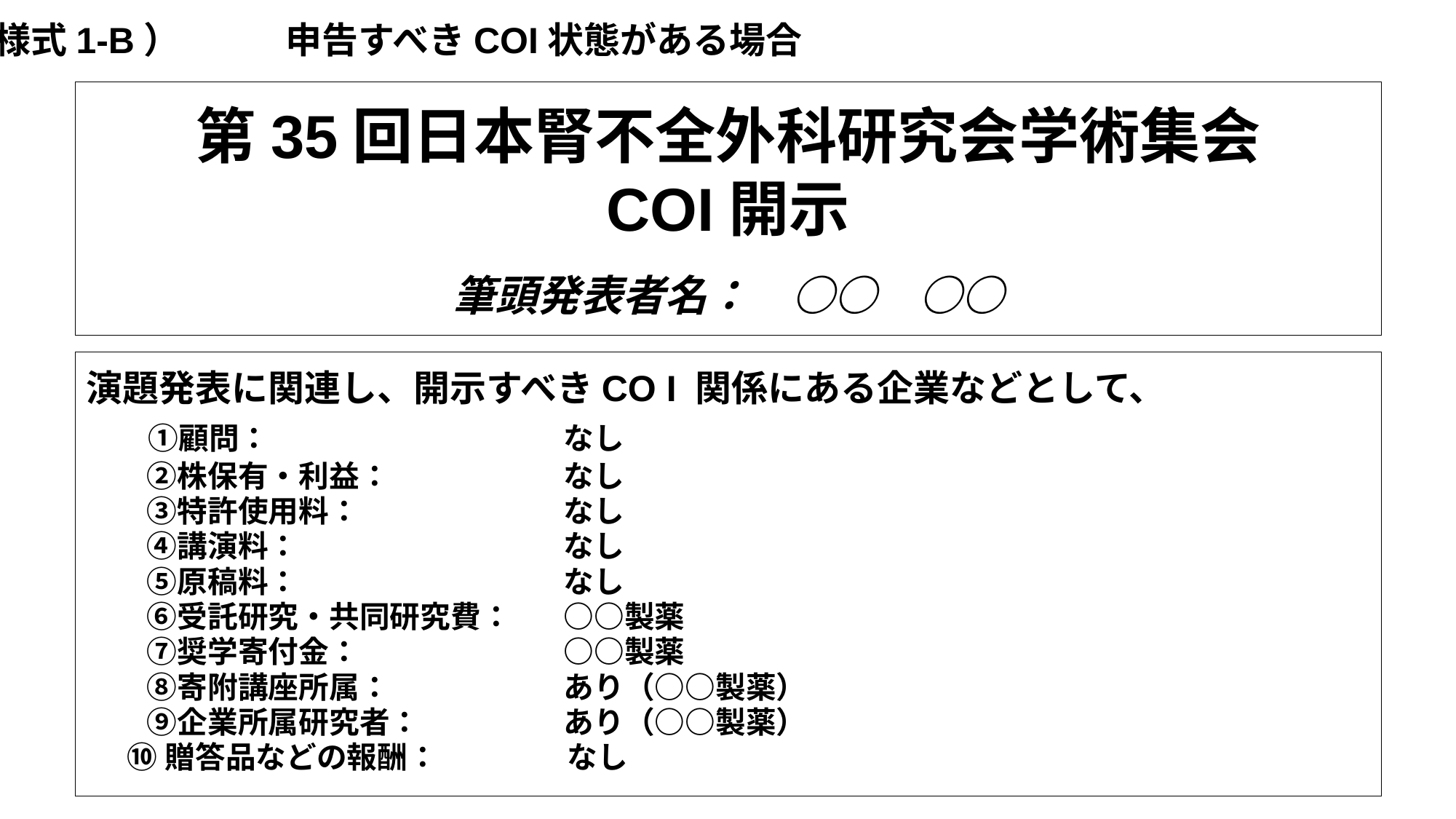

（様式1-B）　	申告すべきCOI状態がある場合
第35回日本腎不全外科研究会学術集会
COI開示
　
筆頭発表者名：　○○　○○
演題発表に関連し、開示すべきCO I 関係にある企業などとして、
 　①顧問：			なし
　　②株保有・利益：		なし
　　③特許使用料：		なし
　　④講演料：			なし
　　⑤原稿料：			なし
　　⑥受託研究・共同研究費： 	○○製薬
　　⑦奨学寄付金：		○○製薬
　　⑧寄附講座所属：		あり（○○製薬）
　　⑨企業所属研究者：		あり（○○製薬）
	⑩贈答品などの報酬：		 なし